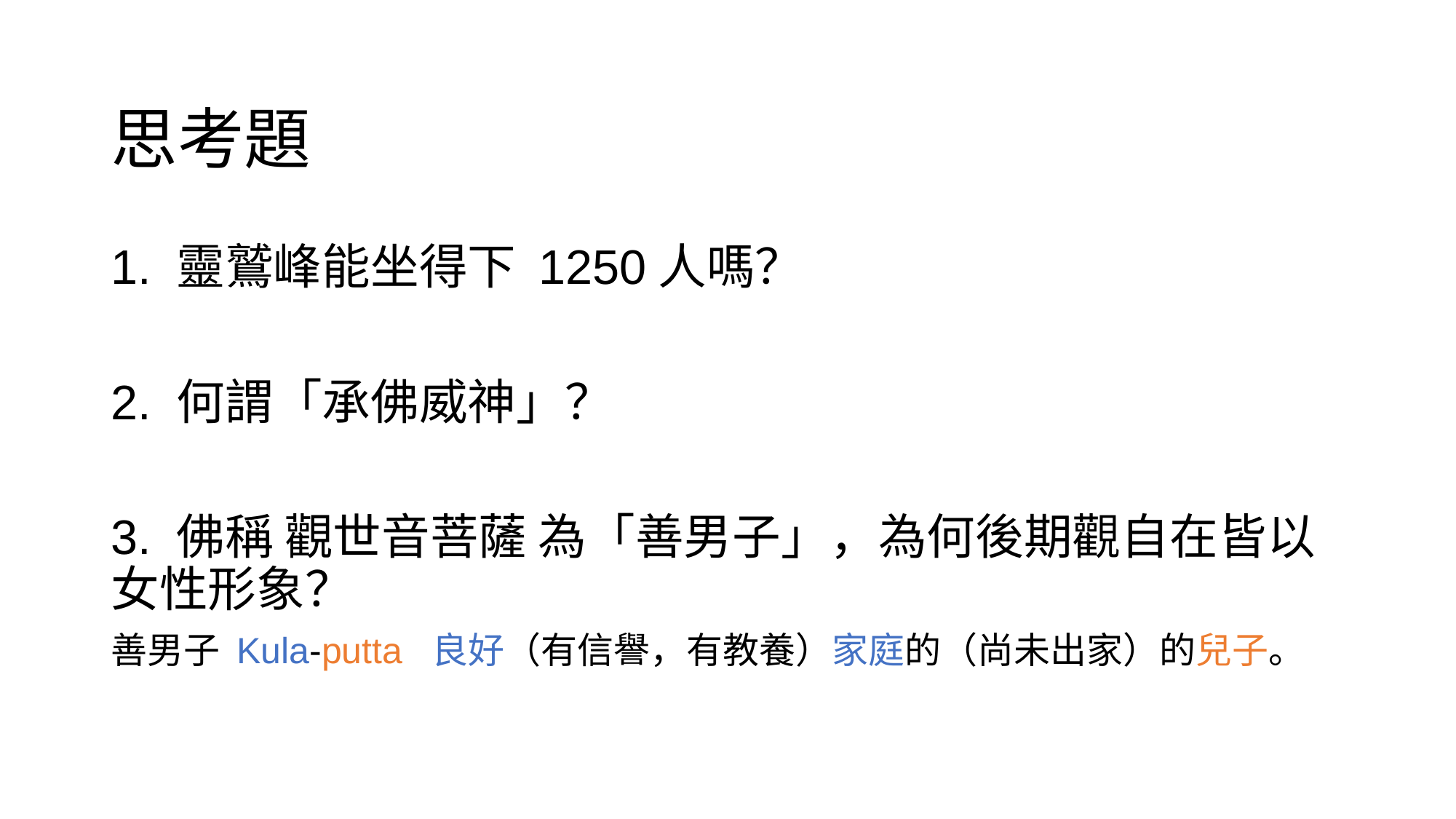

# 思考題
1. 靈鷲峰能坐得下 1250人嗎？

2. 何謂「承佛威神」？

3. 佛稱 觀世音菩薩 為「善男子」，為何後期觀自在皆以女性形象？
善男子 Kula-putta  良好（有信譽，有教養）家庭的（尚未出家）的兒子。